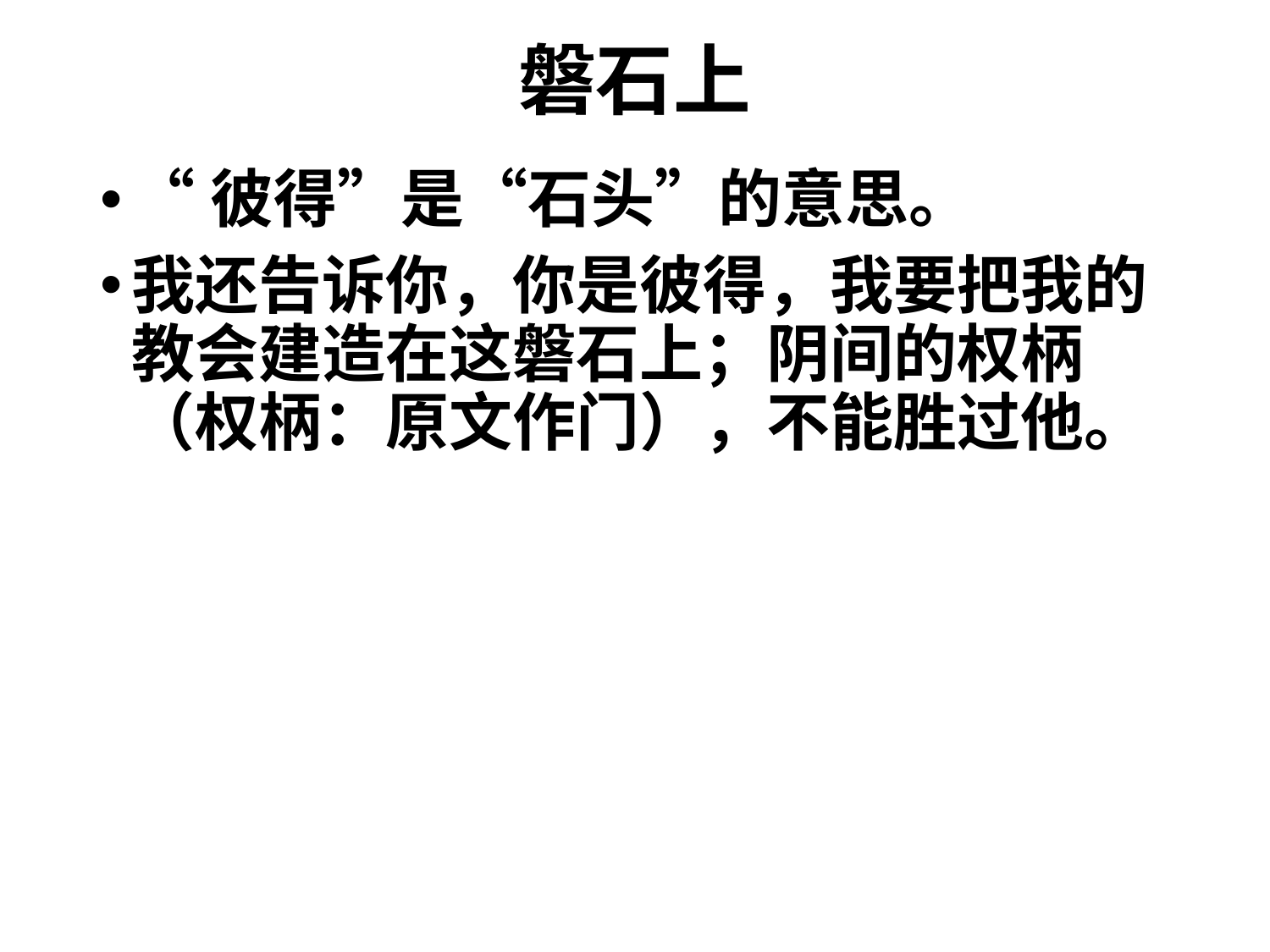

# 磐石上
“彼得”是“石头”的意思。
我还告诉你，你是彼得，我要把我的教会建造在这磐石上；阴间的权柄（权柄：原文作门），不能胜过他。